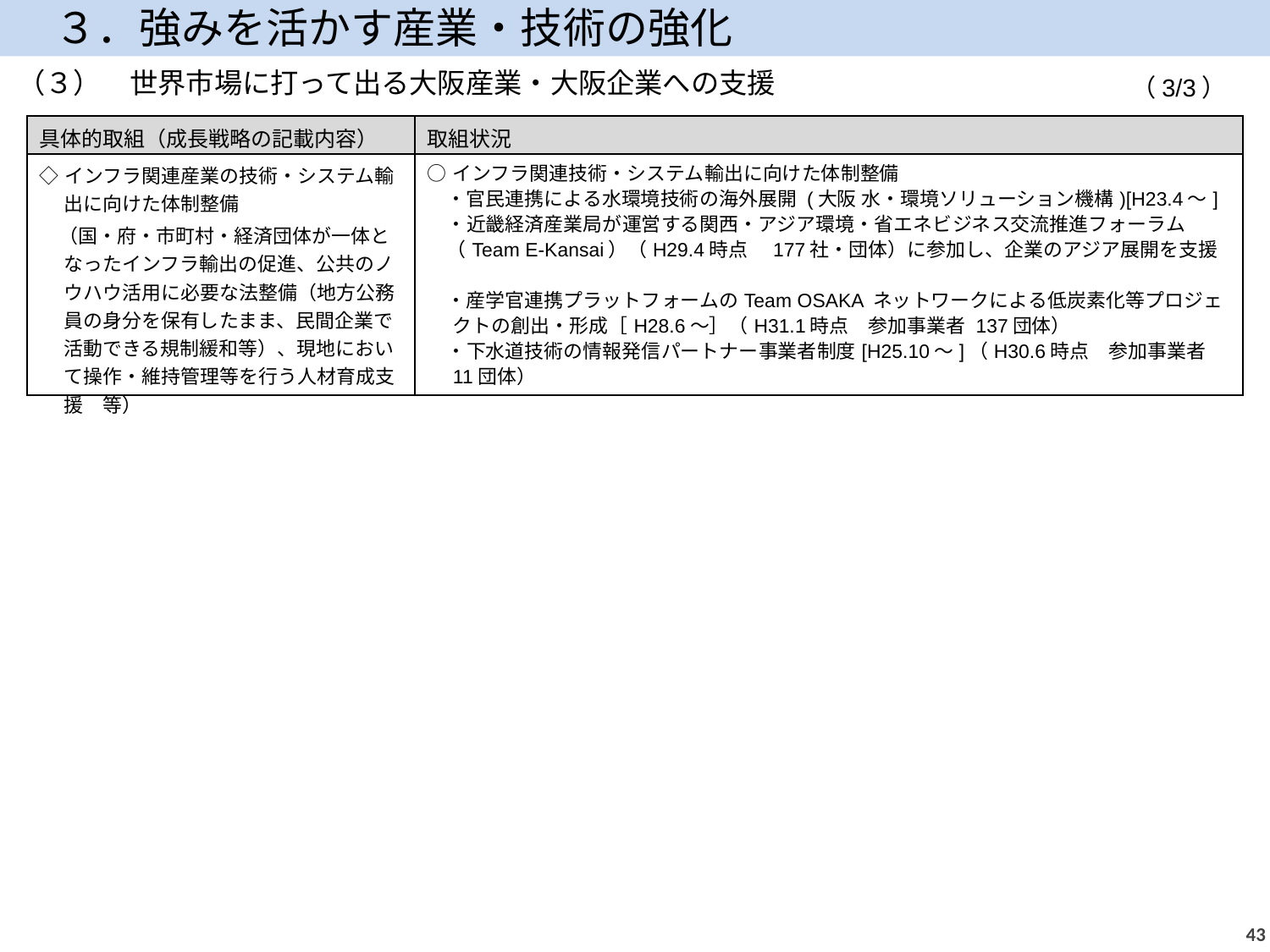

３．強みを活かす産業・技術の強化
（３）　世界市場に打って出る大阪産業・大阪企業への支援
（3/3）
| 具体的取組（成長戦略の記載内容） | 取組状況 |
| --- | --- |
| ◇インフラ関連産業の技術・システム輸出に向けた体制整備 　（国・府・市町村・経済団体が一体となったインフラ輸出の促進、公共のノウハウ活用に必要な法整備（地方公務員の身分を保有したまま、民間企業で活動できる規制緩和等）、現地において操作・維持管理等を行う人材育成支援　等） | ○インフラ関連技術・システム輸出に向けた体制整備 　・官民連携による水環境技術の海外展開 (大阪 水・環境ソリューション機構)[H23.4～] 　・近畿経済産業局が運営する関西・アジア環境・省エネビジネス交流推進フォーラム 　（Team E-Kansai）（H29.4時点　177社・団体）に参加し、企業のアジア展開を支援　 　・産学官連携プラットフォームのTeam OSAKA ネットワークによる低炭素化等プロジェクトの創出・形成［H28.6～］（H31.1時点　参加事業者 137団体） 　・下水道技術の情報発信パートナー事業者制度[H25.10～]（H30.6時点　参加事業者11団体） |
43